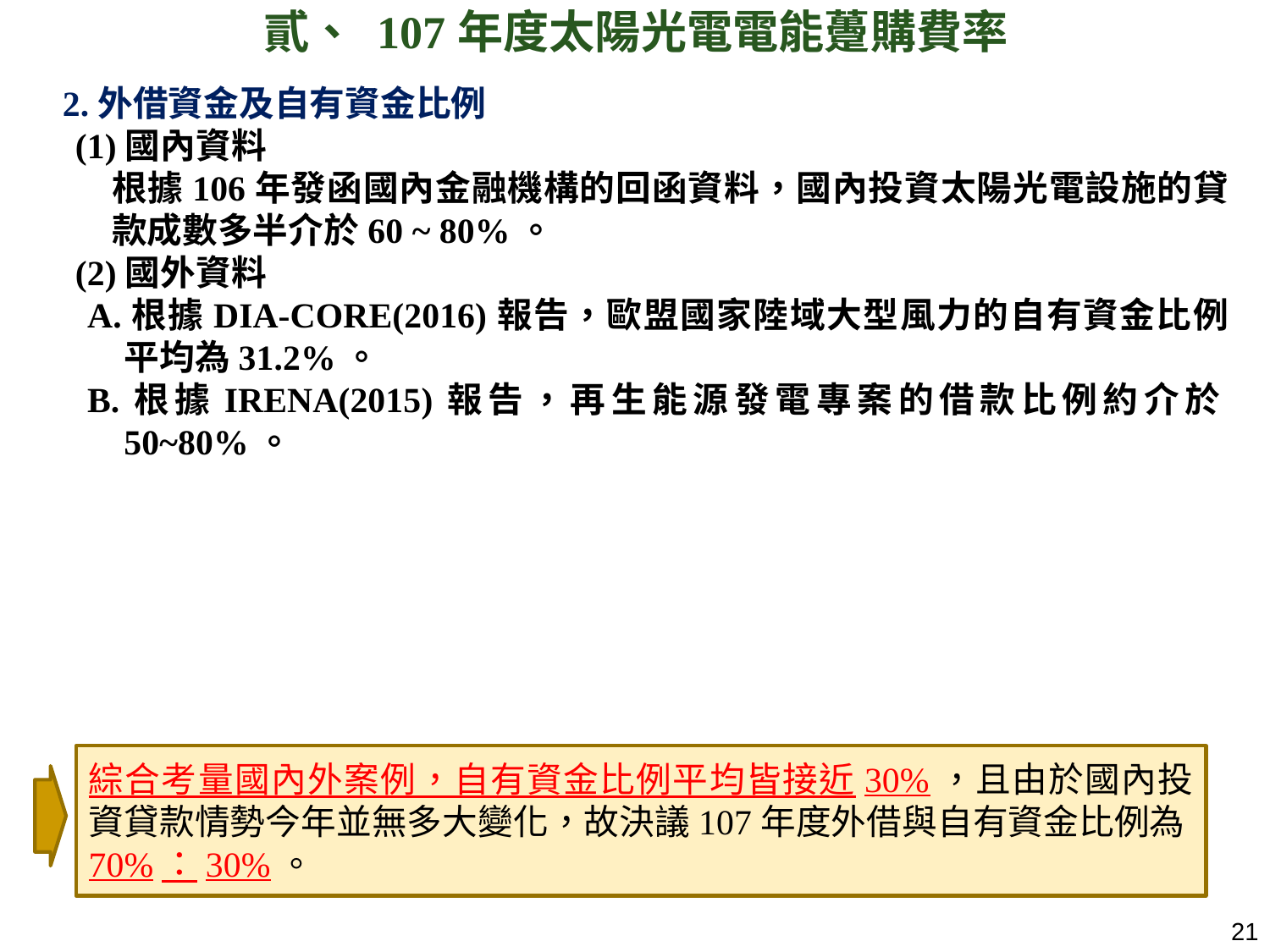

貳、 107年度太陽光電電能躉購費率
2.外借資金及自有資金比例
(1)國內資料
根據106年發函國內金融機構的回函資料，國內投資太陽光電設施的貸款成數多半介於60 ~ 80%。
(2)國外資料
A.根據DIA-CORE(2016)報告，歐盟國家陸域大型風力的自有資金比例平均為31.2%。
B.根據IRENA(2015)報告，再生能源發電專案的借款比例約介於50~80%。

綜合考量國內外案例，自有資金比例平均皆接近30%，且由於國內投資貸款情勢今年並無多大變化，故決議107年度外借與自有資金比例為70%：30%。

21